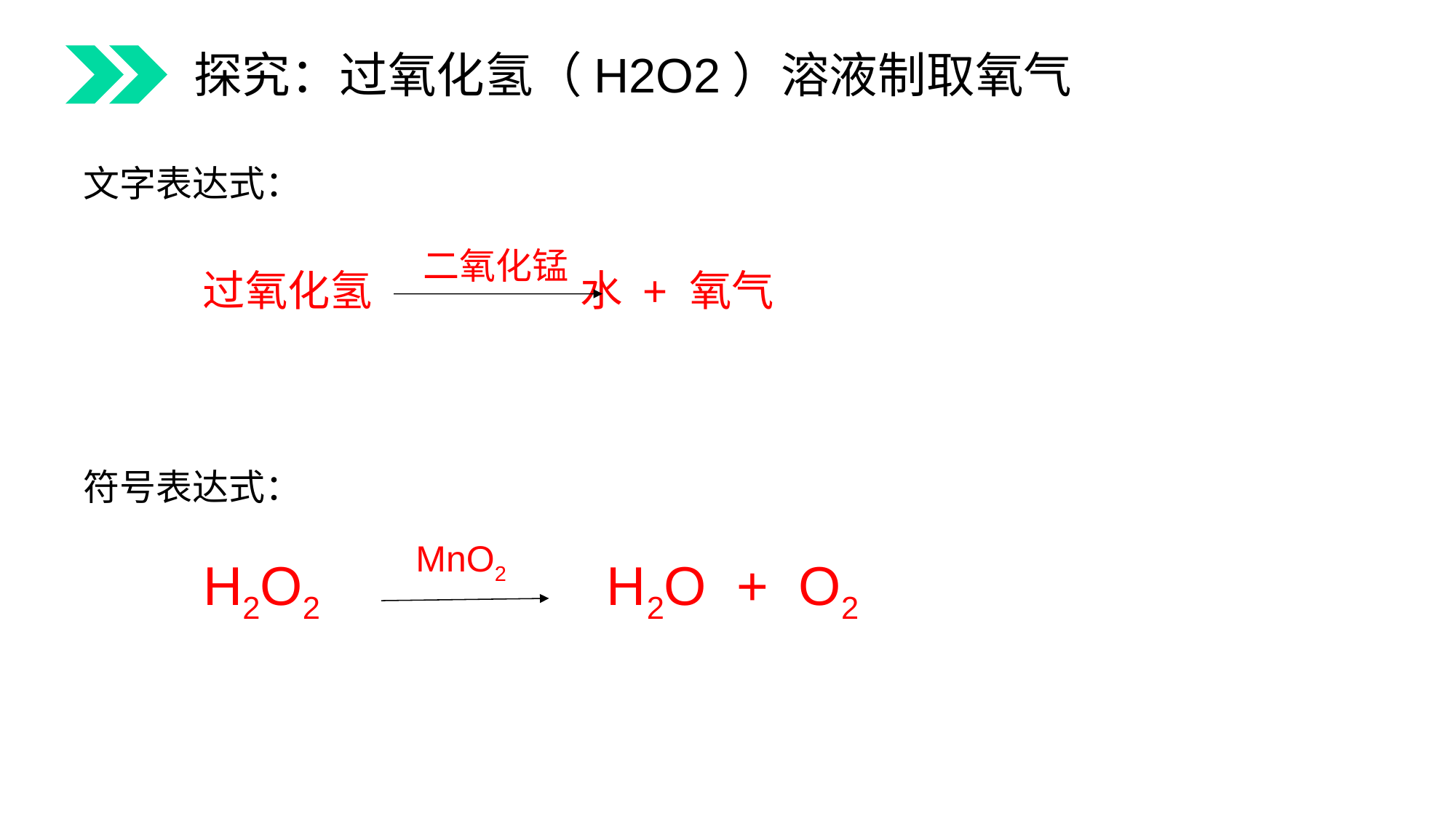

探究：过氧化氢（H2O2）溶液制取氧气
文字表达式：
二氧化锰
过氧化氢                      水 + 氧气

符号表达式：
MnO2
H2O2                   H2O  +  O2